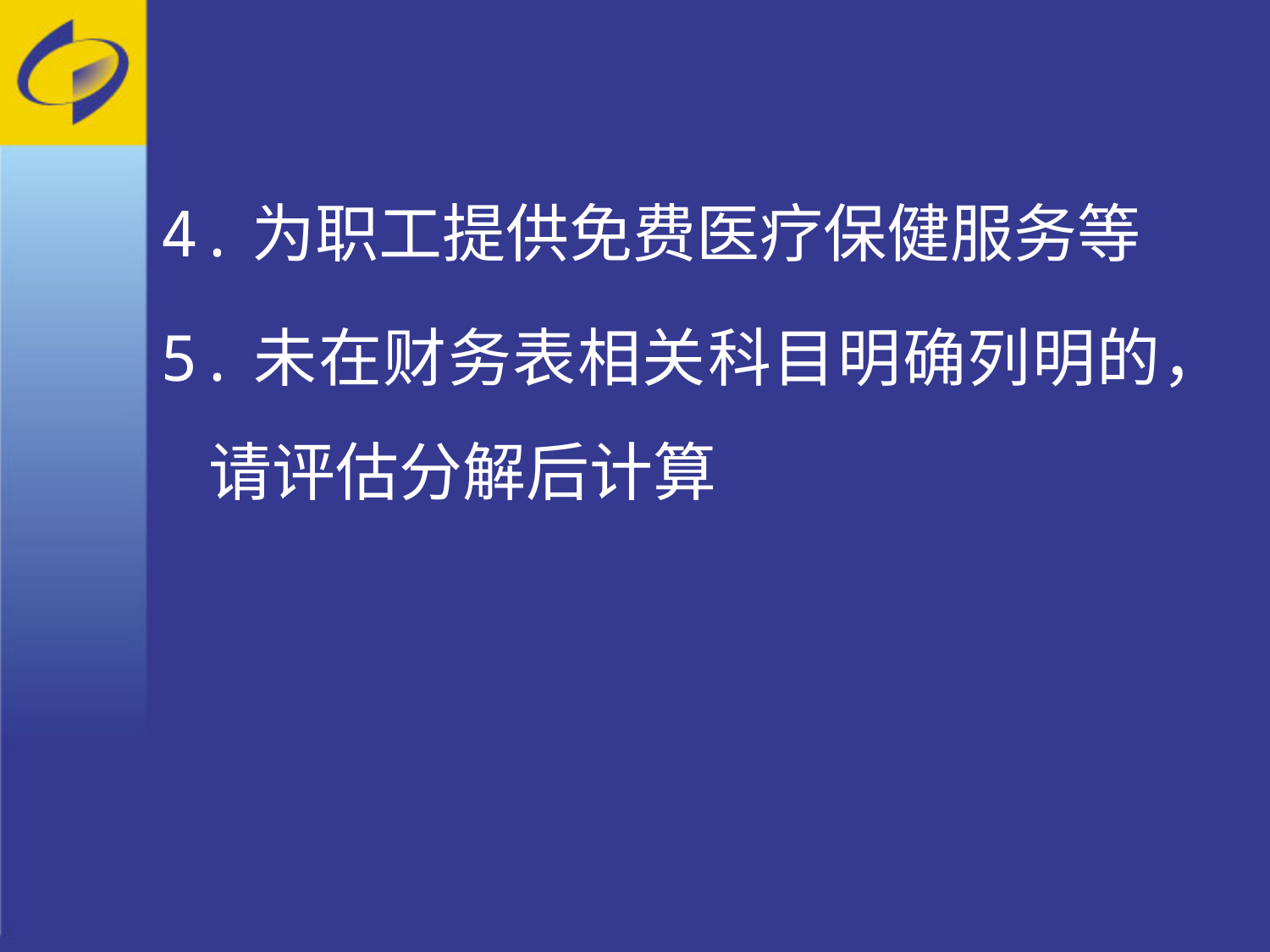

4.为职工提供免费医疗保健服务等
5.未在财务表相关科目明确列明的，请评估分解后计算